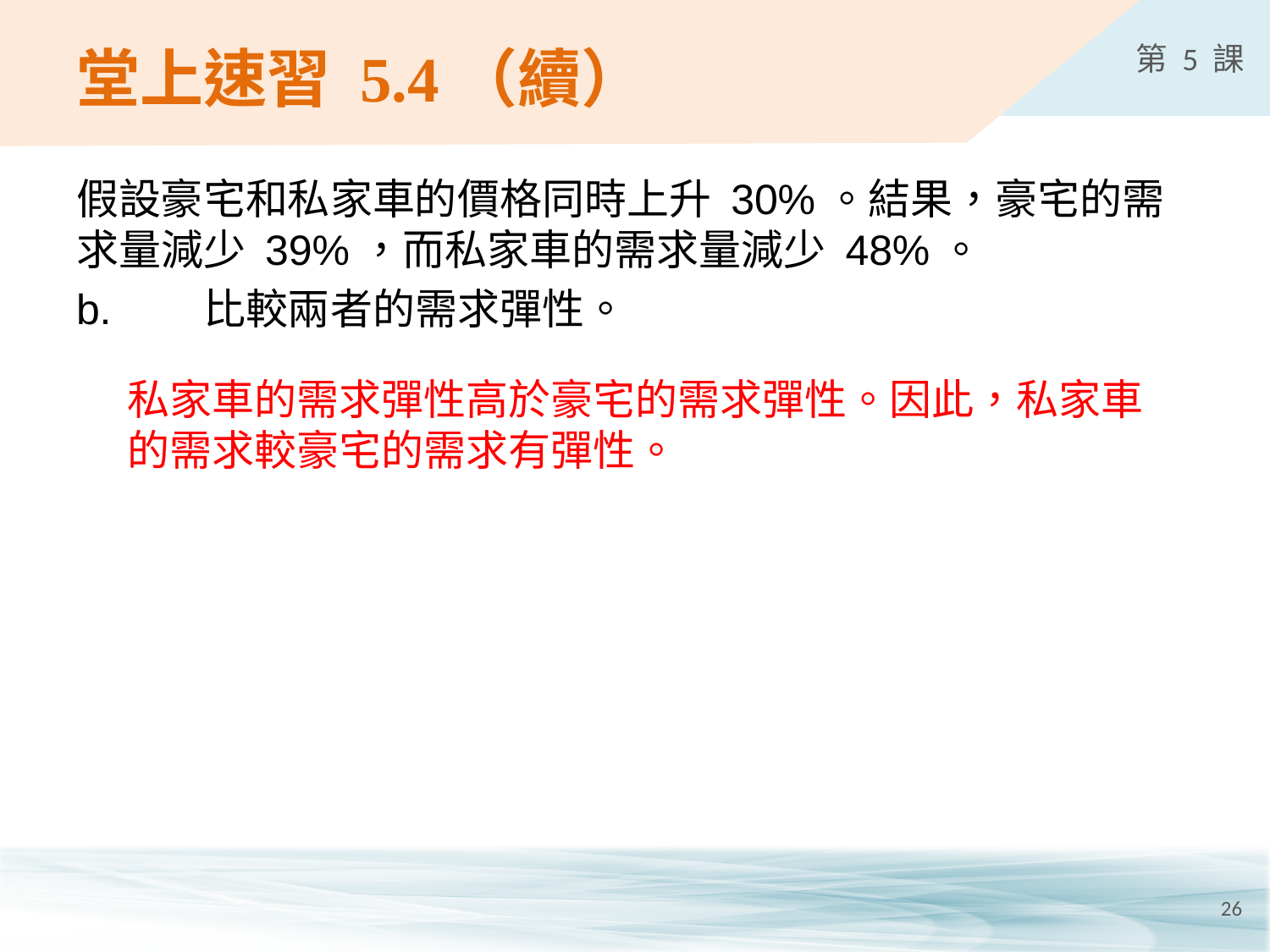

# 堂上速習 5.4（續）
假設豪宅和私家車的價格同時上升 30%。結果，豪宅的需求量減少 39%，而私家車的需求量減少 48%。
b.	比較兩者的需求彈性。
私家車的需求彈性高於豪宅的需求彈性。因此，私家車的需求較豪宅的需求有彈性。
26